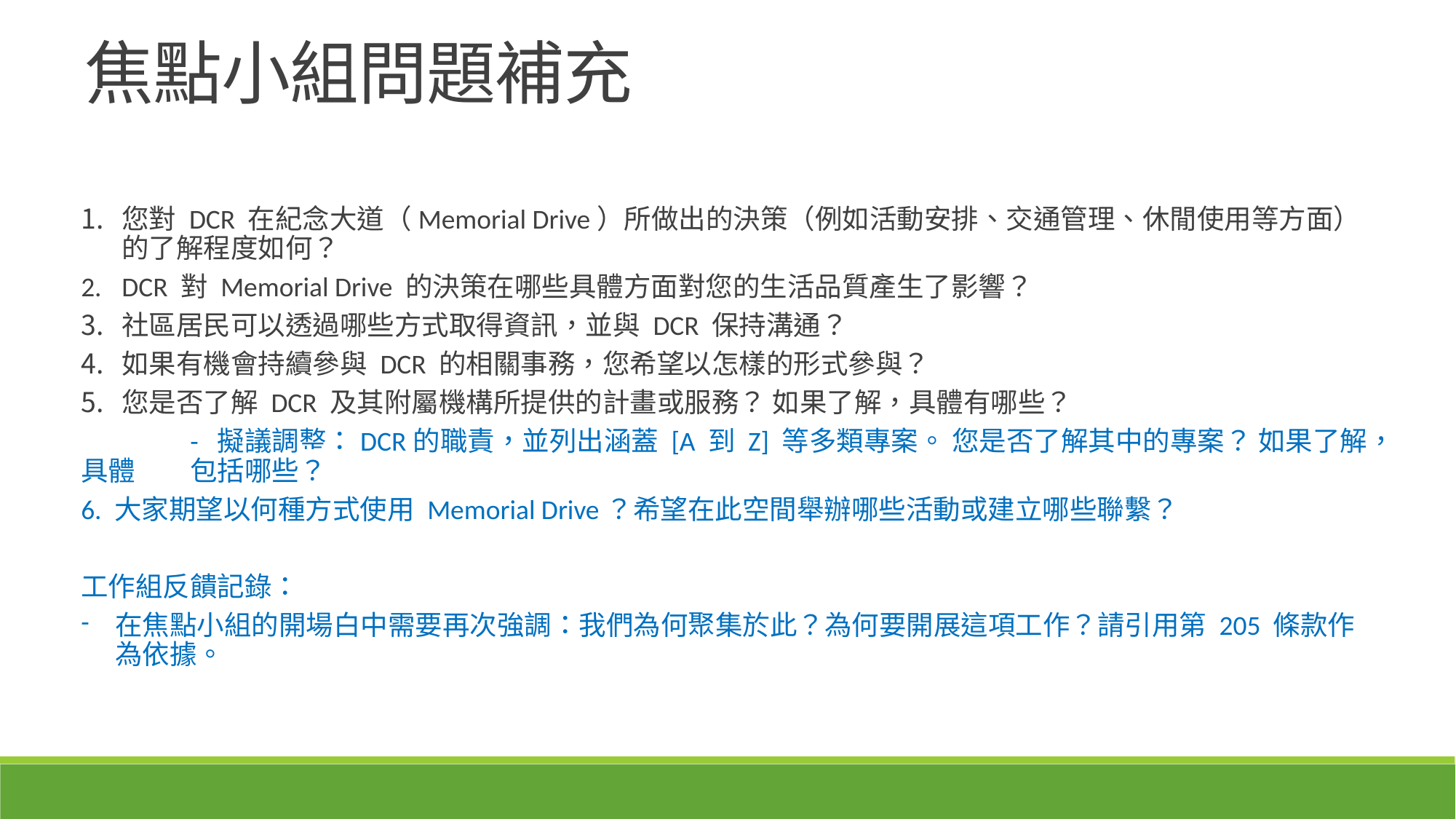

焦點小組問題補充

您對 DCR 在紀念大道（Memorial Drive）所做出的決策（例如活動安排、交通管理、休閒使用等方面）的了解程度如何？
DCR 對 Memorial Drive 的決策在哪些具體方面對您的生活品質產生了影響？
社區居民可以透過哪些方式取得資訊，並與 DCR 保持溝通？
如果有機會持續參與 DCR 的相關事務，您希望以怎樣的形式參與？
您是否了解 DCR 及其附屬機構所提供的計畫或服務？ 如果了解，具體有哪些？
	-  擬議調整：DCR的職責，並列出涵蓋 [A 到 Z] 等多類專案。 您是否了解其中的專案？ 如果了解，具體	包括哪些？
6. 大家期望以何種方式使用 Memorial Drive？希望在此空間舉辦哪些活動或建立哪些聯繫？

工作組反饋記錄：
在焦點小組的開場白中需要再次強調：我們為何聚集於此？為何要開展這項工作？請引用第 205 條款作為依據。